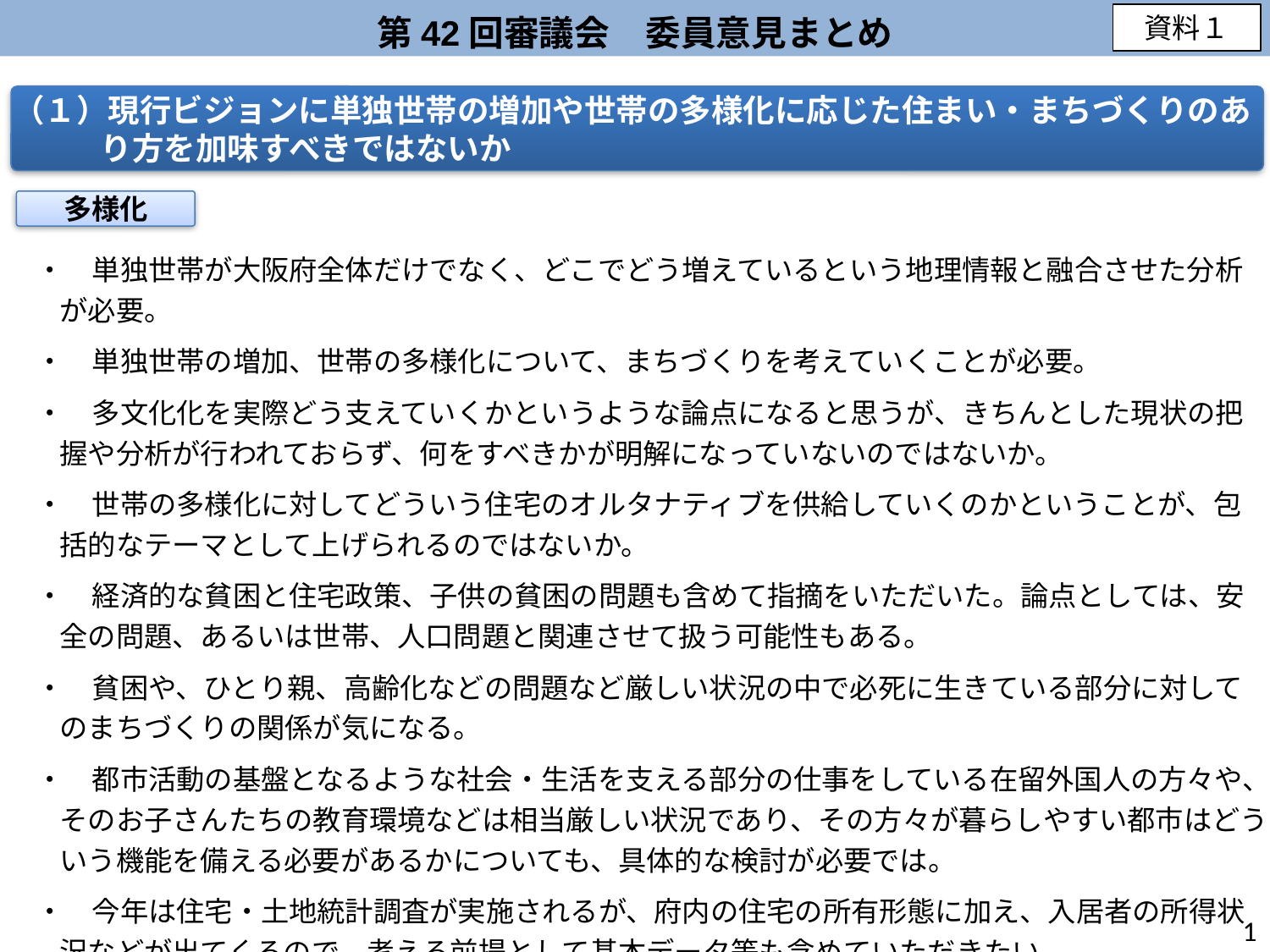

第42回審議会　委員意見まとめ
資料１
（１）現行ビジョンに単独世帯の増加や世帯の多様化に応じた住まい・まちづくりのあり方を加味すべきではないか
多様化
・　単独世帯が大阪府全体だけでなく、どこでどう増えているという地理情報と融合させた分析が必要。
・　単独世帯の増加、世帯の多様化について、まちづくりを考えていくことが必要。
・　多文化化を実際どう支えていくかというような論点になると思うが、きちんとした現状の把握や分析が行われておらず、何をすべきかが明解になっていないのではないか。
・　世帯の多様化に対してどういう住宅のオルタナティブを供給していくのかということが、包括的なテーマとして上げられるのではないか。
・　経済的な貧困と住宅政策、子供の貧困の問題も含めて指摘をいただいた。論点としては、安全の問題、あるいは世帯、人口問題と関連させて扱う可能性もある。
・　貧困や、ひとり親、高齢化などの問題など厳しい状況の中で必死に生きている部分に対してのまちづくりの関係が気になる。
・　都市活動の基盤となるような社会・生活を支える部分の仕事をしている在留外国人の方々や、そのお子さんたちの教育環境などは相当厳しい状況であり、その方々が暮らしやすい都市はどういう機能を備える必要があるかについても、具体的な検討が必要では。
・　今年は住宅・土地統計調査が実施されるが、府内の住宅の所有形態に加え、入居者の所得状況などが出てくるので、考える前提として基本データ等も含めていただきたい。
1